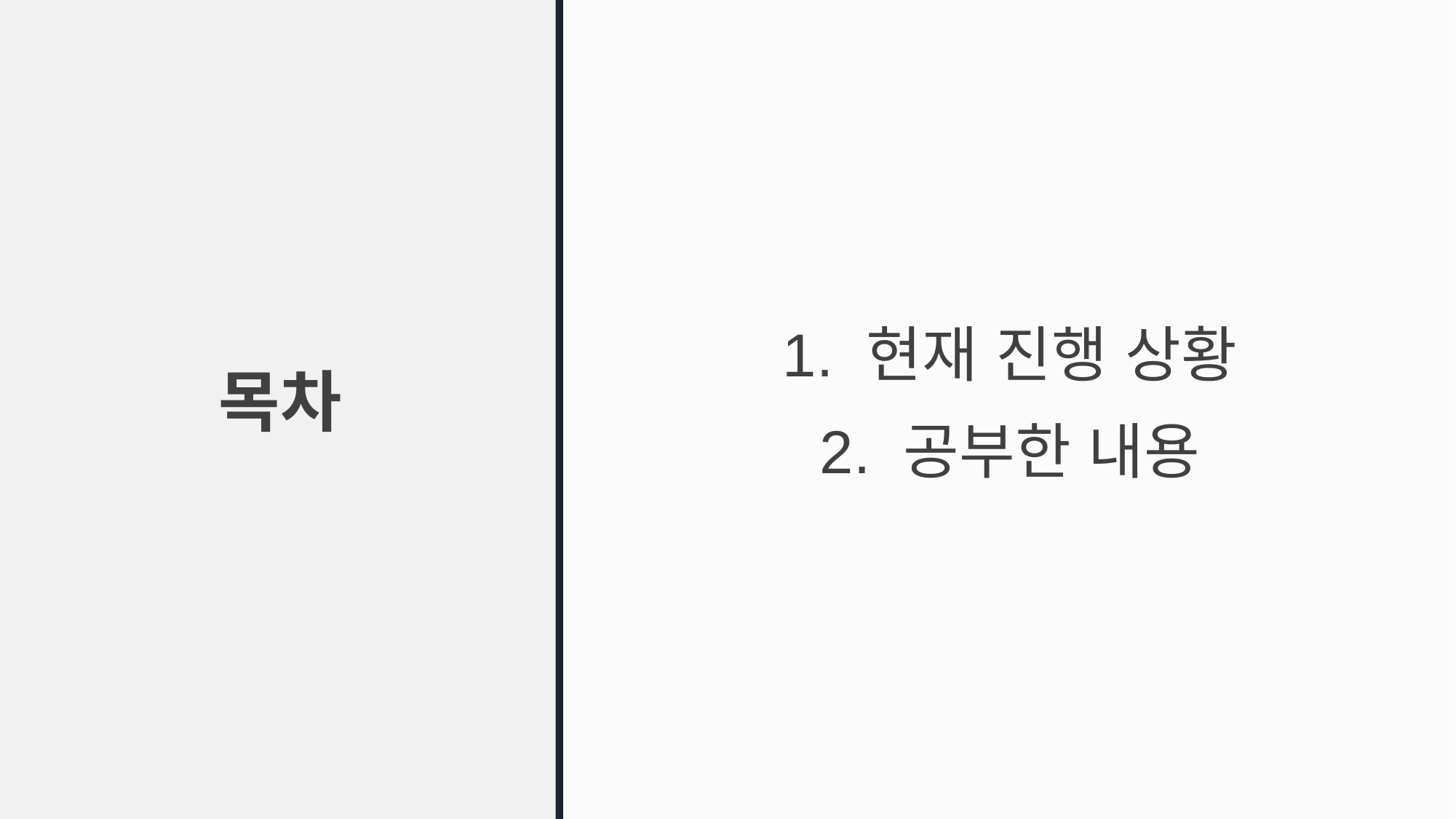

# 목차
1. 현재 진행 상황
2. 공부한 내용